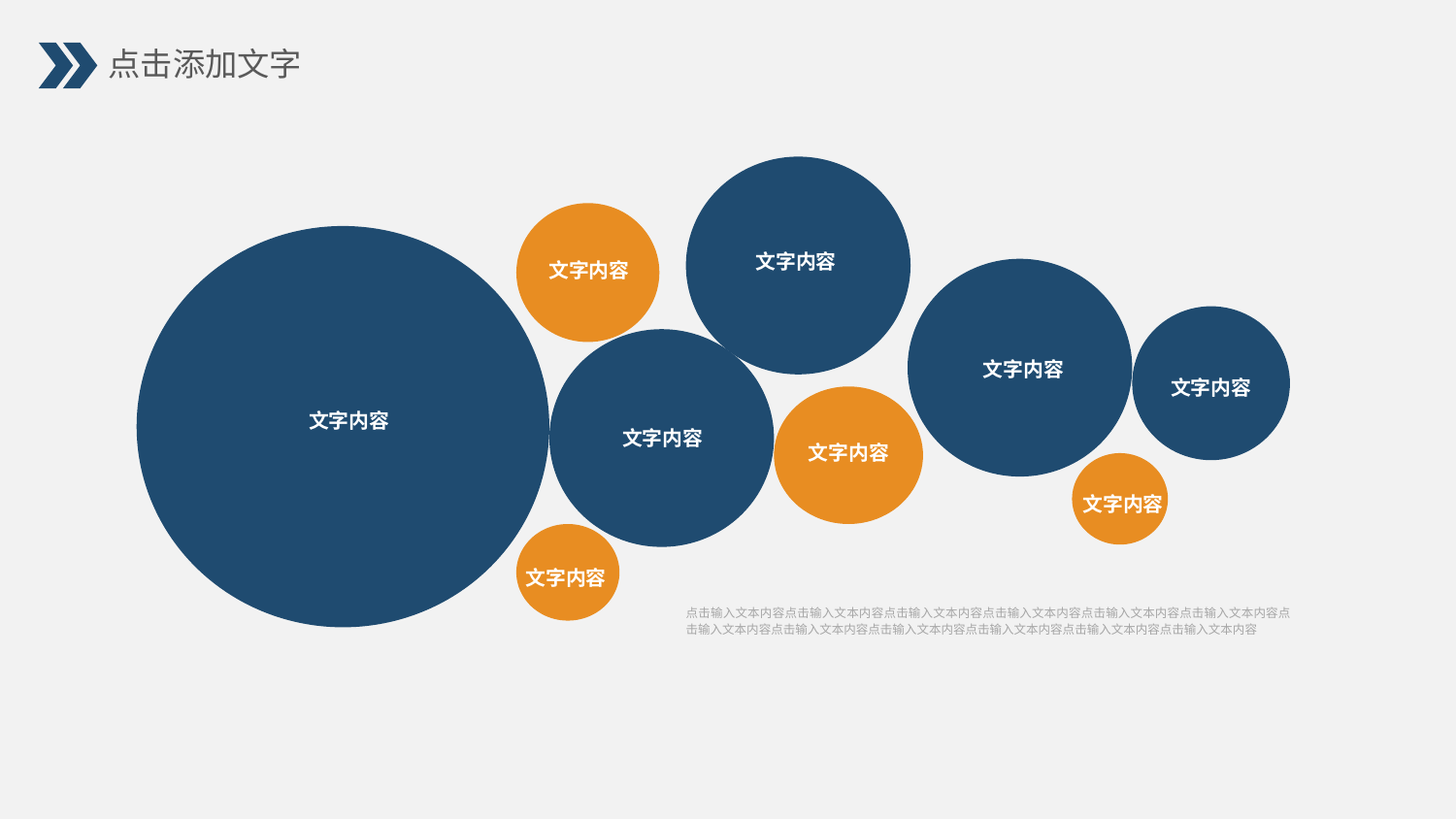

文字内容
文字内容
文字内容
文字内容
文字内容
文字内容
文字内容
文字内容
文字内容
点击输入文本内容点击输入文本内容点击输入文本内容点击输入文本内容点击输入文本内容点击输入文本内容点击输入文本内容点击输入文本内容点击输入文本内容点击输入文本内容点击输入文本内容点击输入文本内容